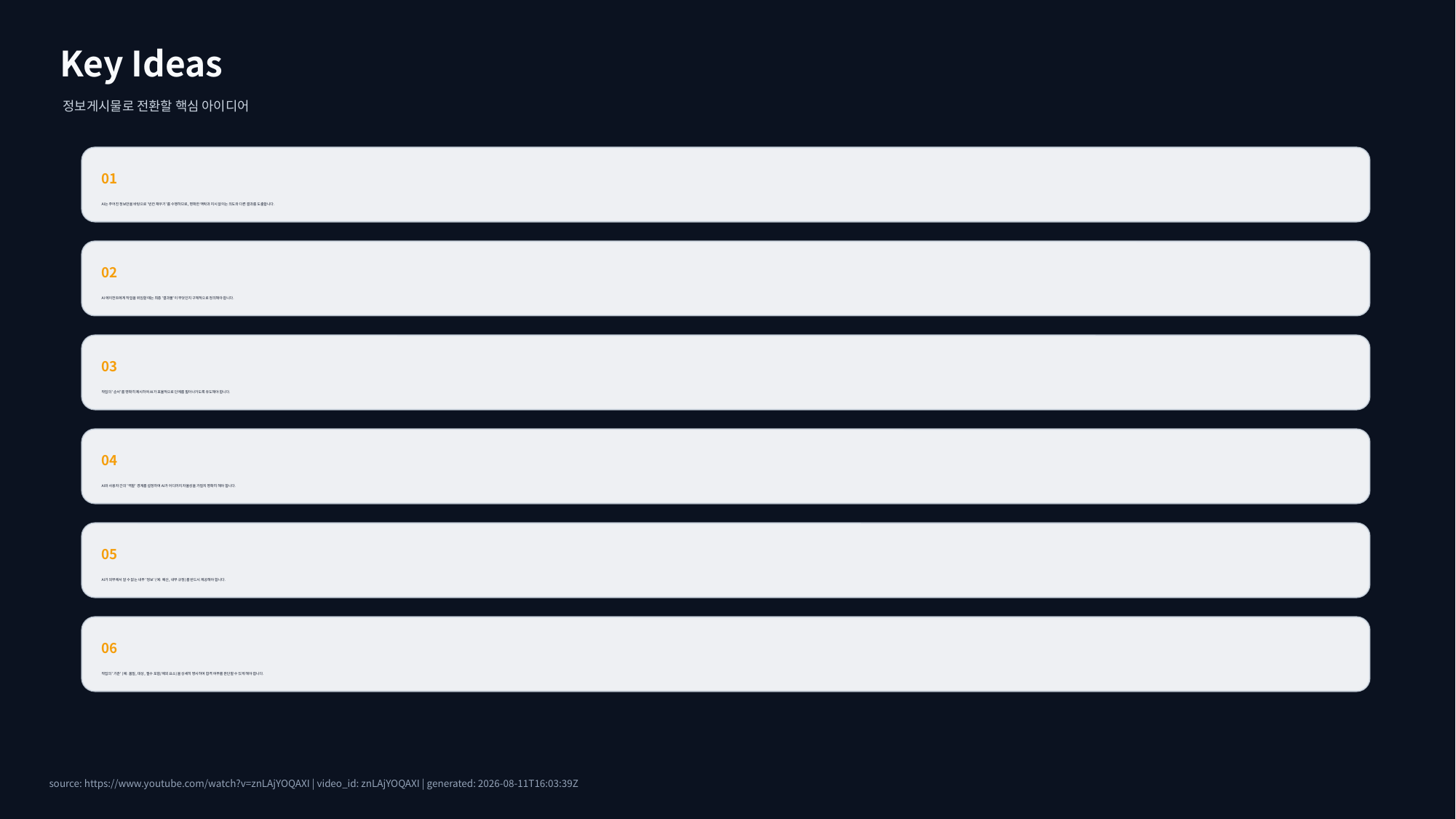

Key Ideas
정보게시물로 전환할 핵심 아이디어

01
AI는 주어진 정보만을 바탕으로 '빈칸 채우기'를 수행하므로, 명확한 맥락과 지시 없이는 의도와 다른 결과를 도출합니다.

02
AI 에이전트에게 작업을 위임할 때는 최종 '결과물'이 무엇인지 구체적으로 정의해야 합니다.

03
작업의 '순서'를 명확히 제시하여 AI가 효율적으로 단계를 밟아나가도록 유도해야 합니다.

04
AI와 사용자 간의 '역할' 경계를 설정하여 AI가 어디까지 자율성을 가질지 명확히 해야 합니다.

05
AI가 외부에서 알 수 없는 내부 '정보' (예: 예산, 내부 규정)를 반드시 제공해야 합니다.

06
작업의 '기준' (예: 품질, 대상, 필수 포함/제외 요소)을 상세히 명시하여 합격 여부를 판단할 수 있게 해야 합니다.
source: https://www.youtube.com/watch?v=znLAjYOQAXI | video_id: znLAjYOQAXI | generated: 2026-08-11T16:03:39Z